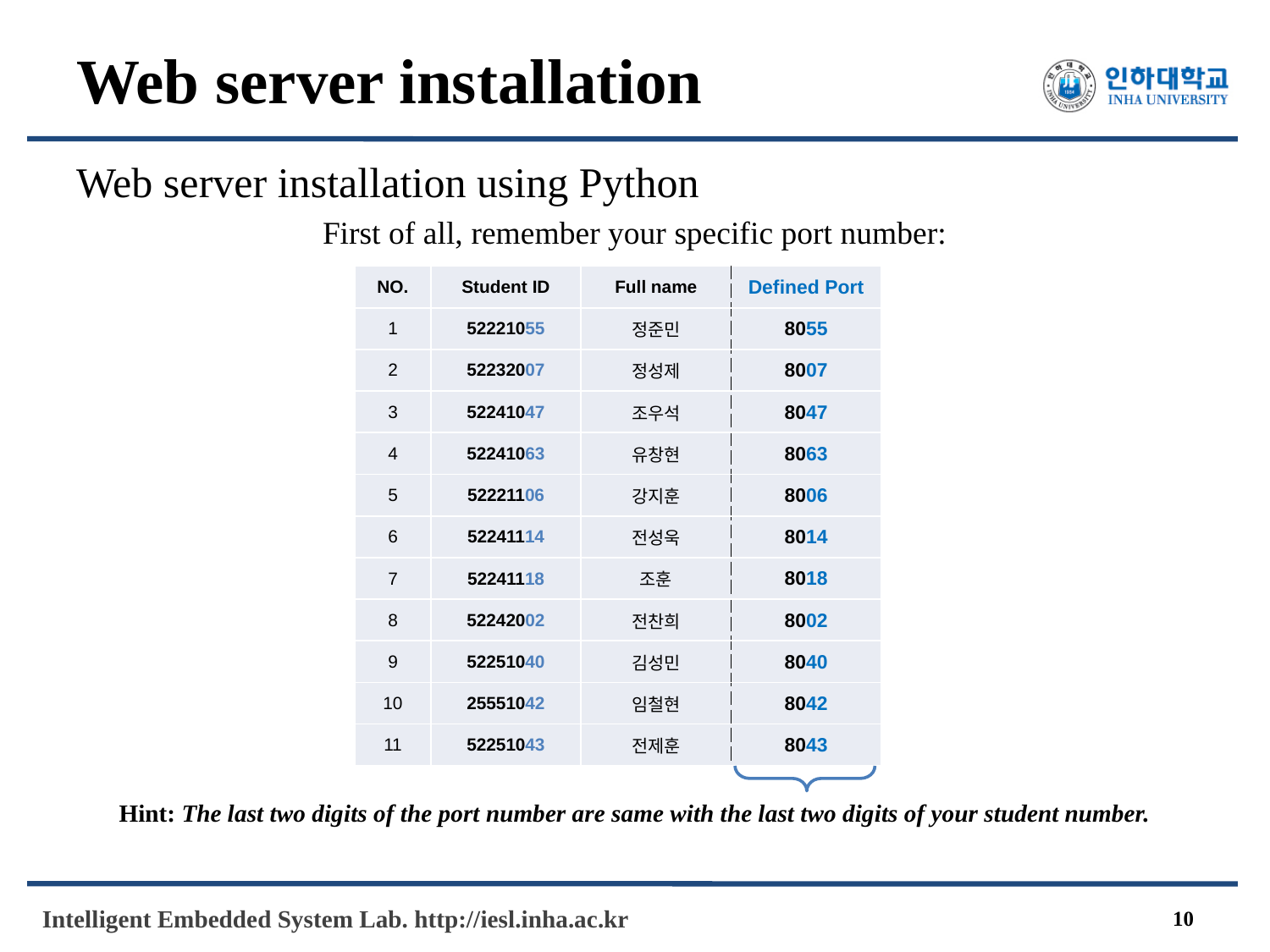

# Web server installation
Web server installation using Python
First of all, remember your specific port number:

| NO. | Student ID | Full name | Defined Port |
| --- | --- | --- | --- |
| 1 | 52221055 | 정준민 | 8055 |
| 2 | 52232007 | 정성제 | 8007 |
| 3 | 52241047 | 조우석 | 8047 |
| 4 | 52241063 | 유창현 | 8063 |
| 5 | 52221106 | 강지훈 | 8006 |
| 6 | 52241114 | 전성욱 | 8014 |
| 7 | 52241118 | 조훈 | 8018 |
| 8 | 52242002 | 전찬희 | 8002 |
| 9 | 52251040 | 김성민 | 8040 |
| 10 | 25551042 | 임철현 | 8042 |
| 11 | 52251043 | 전제훈 | 8043 |

Hint: The last two digits of the port number are same with the last two digits of your student number.
10